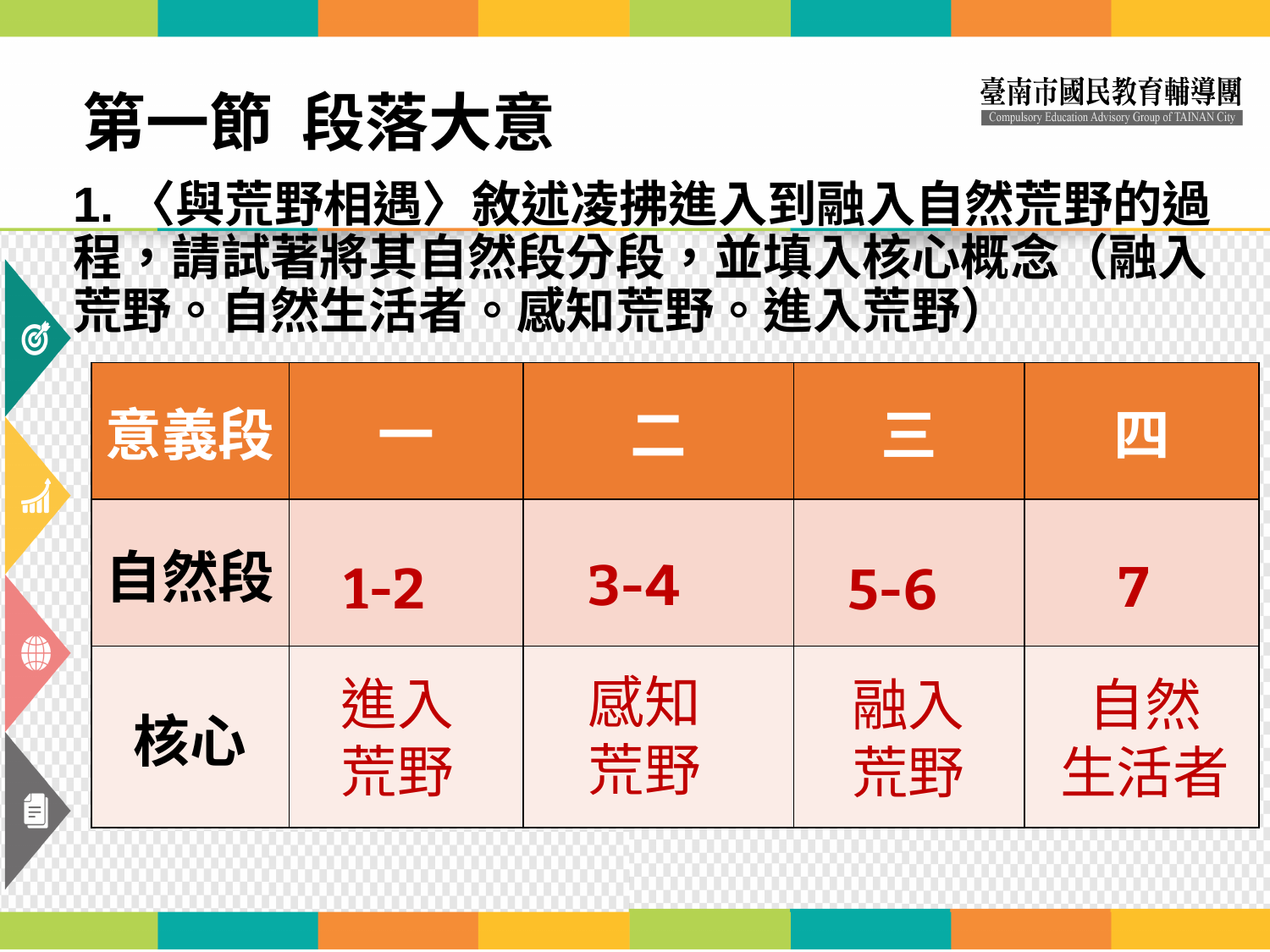

第一節  段落大意
# 1.〈與荒野相遇〉敘述凌拂進入到融入自然荒野的過程，請試著將其自然段分段，並填入核心概念（融入荒野。自然生活者。感知荒野。進入荒野）
| 意義段 | 一 | 二 | 三 | 四 |
| --- | --- | --- | --- | --- |
| 自然段 |  |  |  |  |
| 核心 |  |  |  |  |
3-4
7
1-2
5-6
感知
荒野
進入
荒野
融入
荒野
自然
生活者